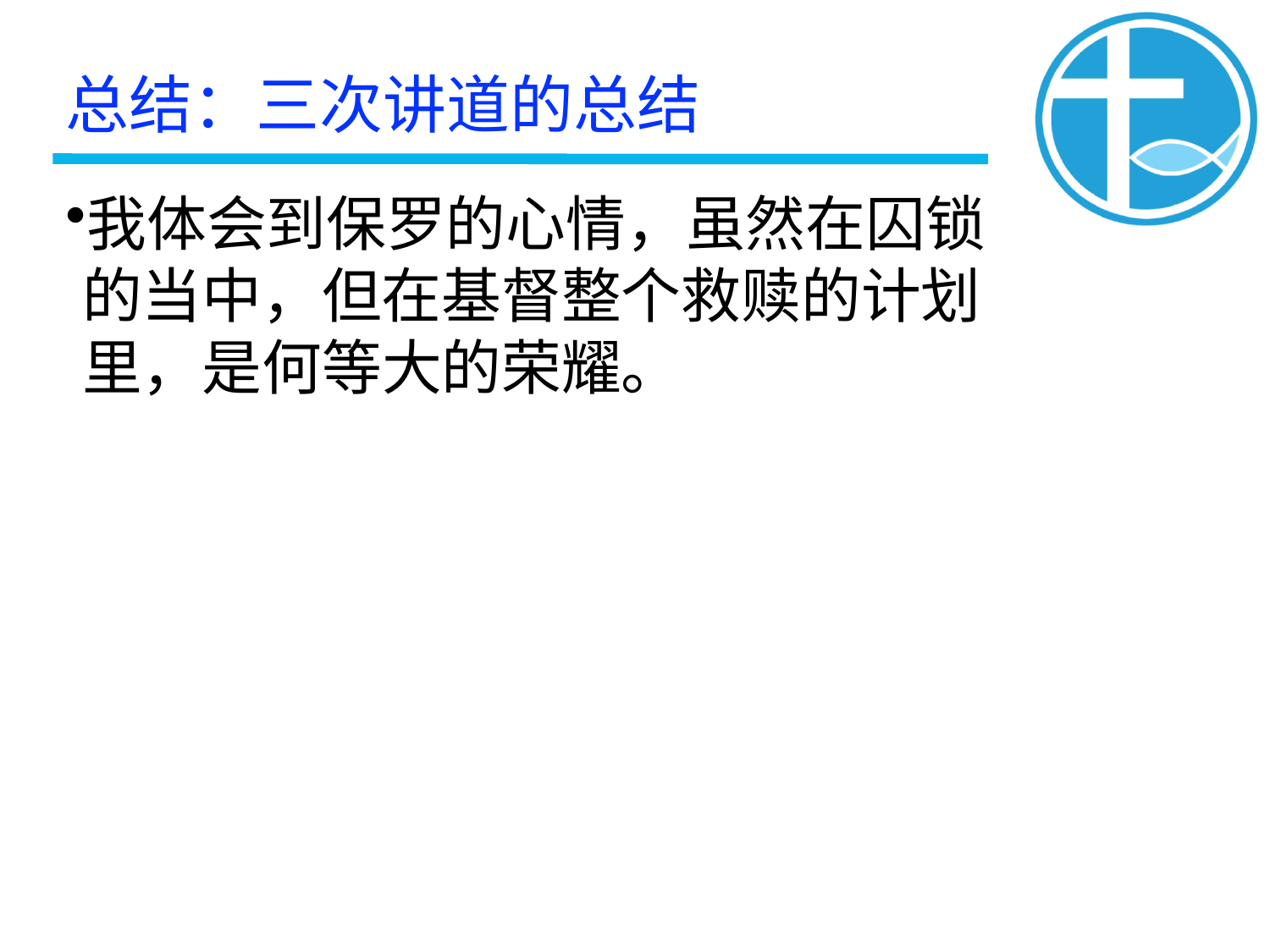

总结：三次讲道的总结
我体会到保罗的心情，虽然在囚锁的当中，但在基督整个救赎的计划里，是何等大的荣耀。